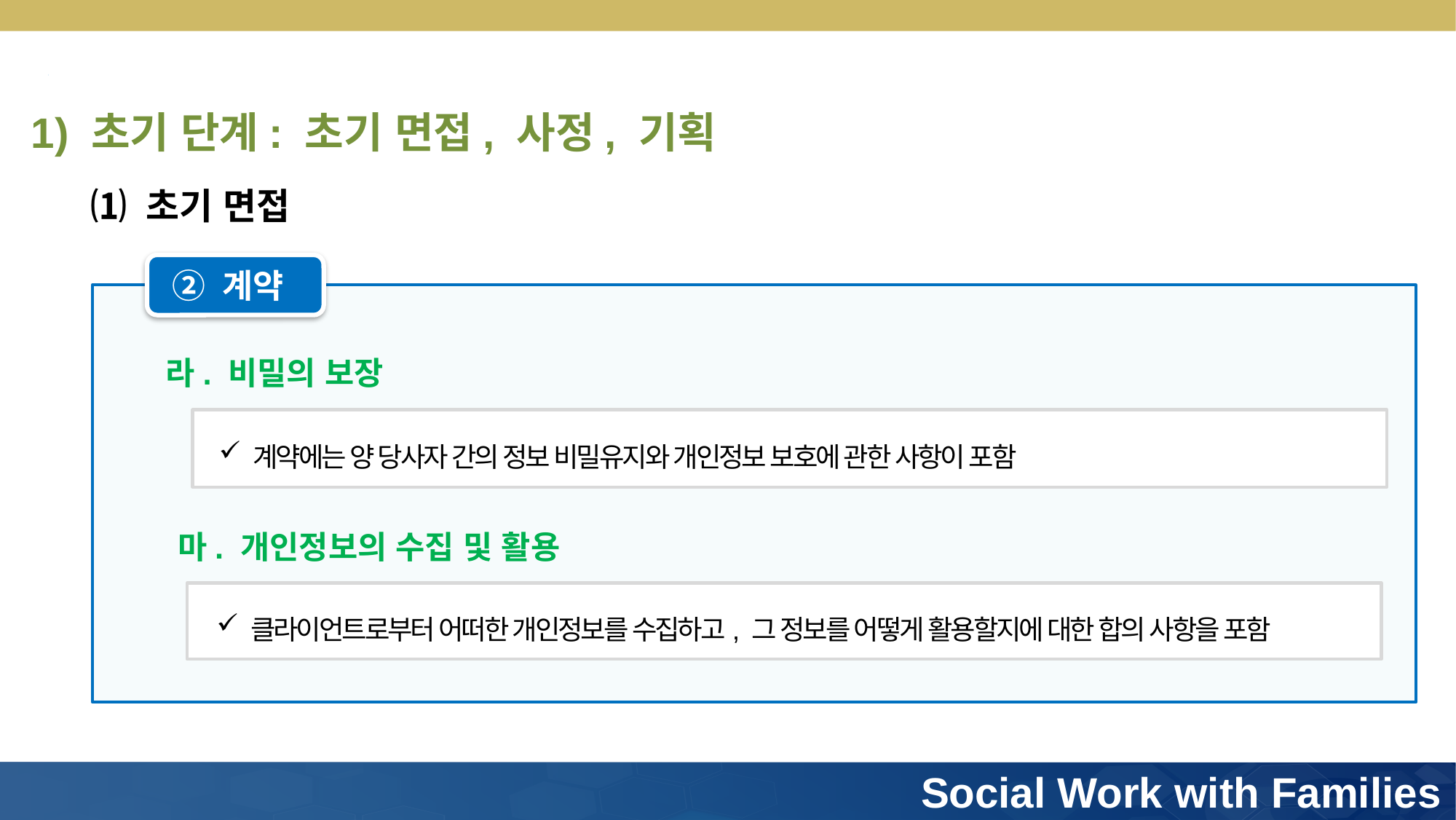

1) 초기 단계: 초기 면접, 사정, 기획
⑴ 초기 면접

② 계약

라. 비밀의 보장

계약에는 양 당사자 간의 정보 비밀유지와 개인정보 보호에 관한 사항이 포함
마. 개인정보의 수집 및 활용

클라이언트로부터 어떠한 개인정보를 수집하고, 그 정보를 어떻게 활용할지에 대한 합의 사항을 포함